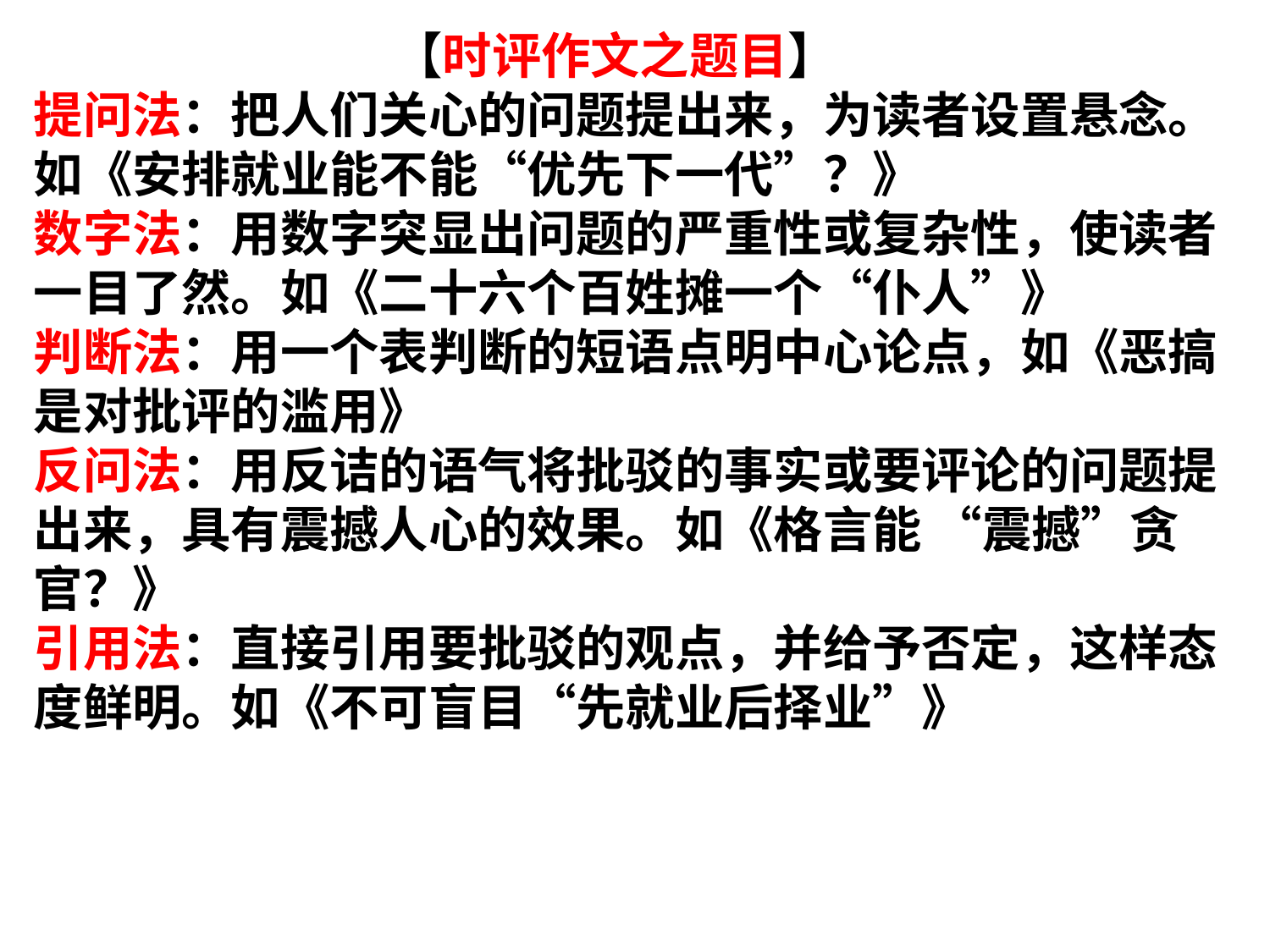

【时评作文之题目】
提问法：把人们关心的问题提出来，为读者设置悬念。如《安排就业能不能“优先下一代”？》
数字法：用数字突显出问题的严重性或复杂性，使读者一目了然。如《二十六个百姓摊一个“仆人”》
判断法：用一个表判断的短语点明中心论点，如《恶搞是对批评的滥用》
反问法：用反诘的语气将批驳的事实或要评论的问题提出来，具有震撼人心的效果。如《格言能 “震撼”贪官？》
引用法：直接引用要批驳的观点，并给予否定，这样态度鲜明。如《不可盲目“先就业后择业”》